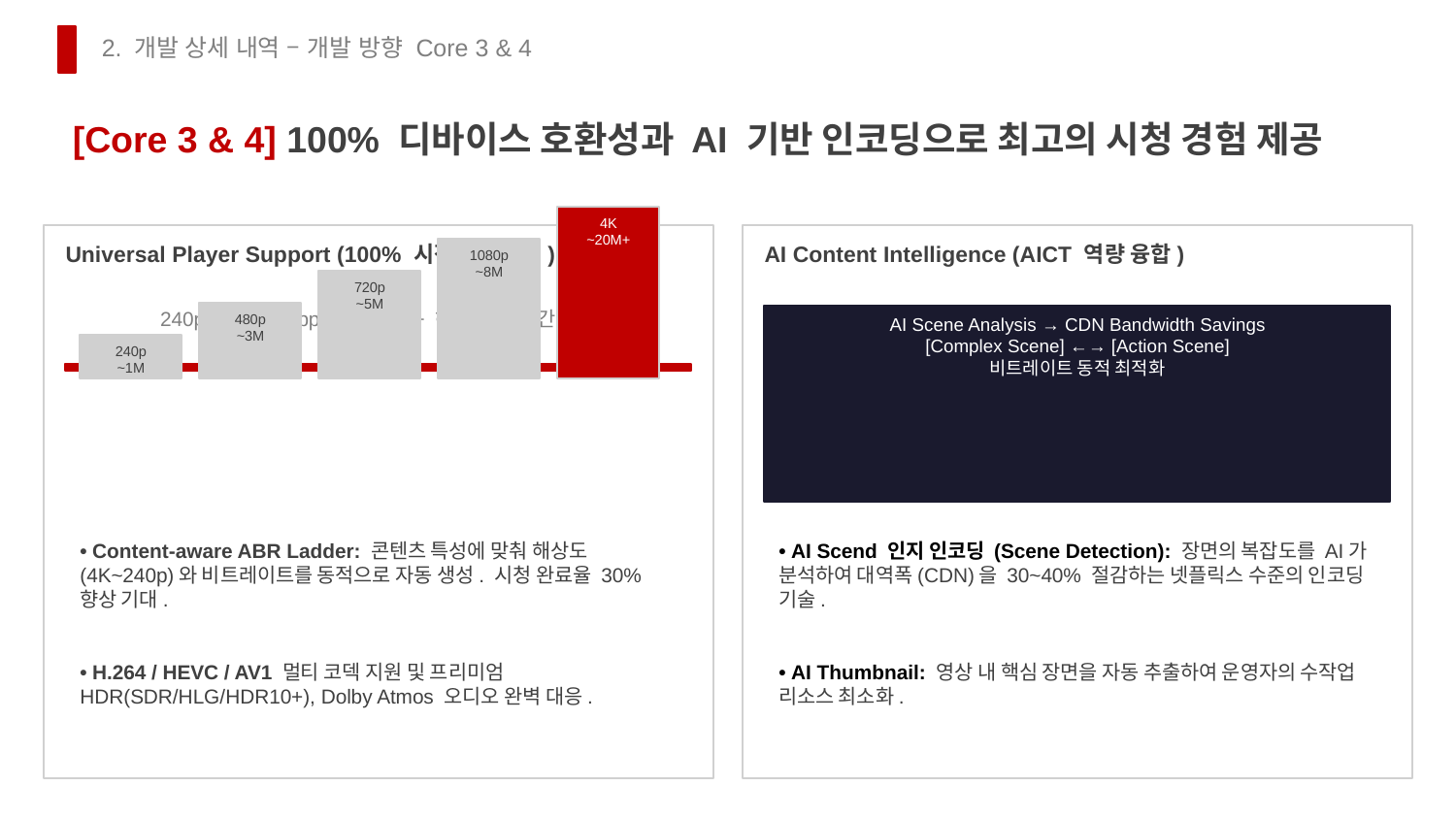

2. 개발 상세 내역 – 개발 방향 Core 3 & 4

[Core 3 & 4] 100% 디바이스 호환성과 AI 기반 인코딩으로 최고의 시청 경험 제공

4K
~20M+

Universal Player Support (100% 시장 커버리지)
AI Content Intelligence (AICT 역량 융합)
1080p
~8M

720p
~5M

240p~4K / ~1Mbps~20Mbps+ 해상도 전 구간 지원

480p
~3M
AI Scene Analysis → CDN Bandwidth Savings
[Complex Scene] ←→ [Action Scene]
비트레이트 동적 최적화

240p
~1M

• Content-aware ABR Ladder: 콘텐츠 특성에 맞춰 해상도(4K~240p)와 비트레이트를 동적으로 자동 생성. 시청 완료율 30% 향상 기대.
• AI Scend 인지 인코딩 (Scene Detection): 장면의 복잡도를 AI가 분석하여 대역폭(CDN)을 30~40% 절감하는 넷플릭스 수준의 인코딩 기술.
• H.264 / HEVC / AV1 멀티 코덱 지원 및 프리미엄 HDR(SDR/HLG/HDR10+), Dolby Atmos 오디오 완벽 대응.
• AI Thumbnail: 영상 내 핵심 장면을 자동 추출하여 운영자의 수작업 리소스 최소화.